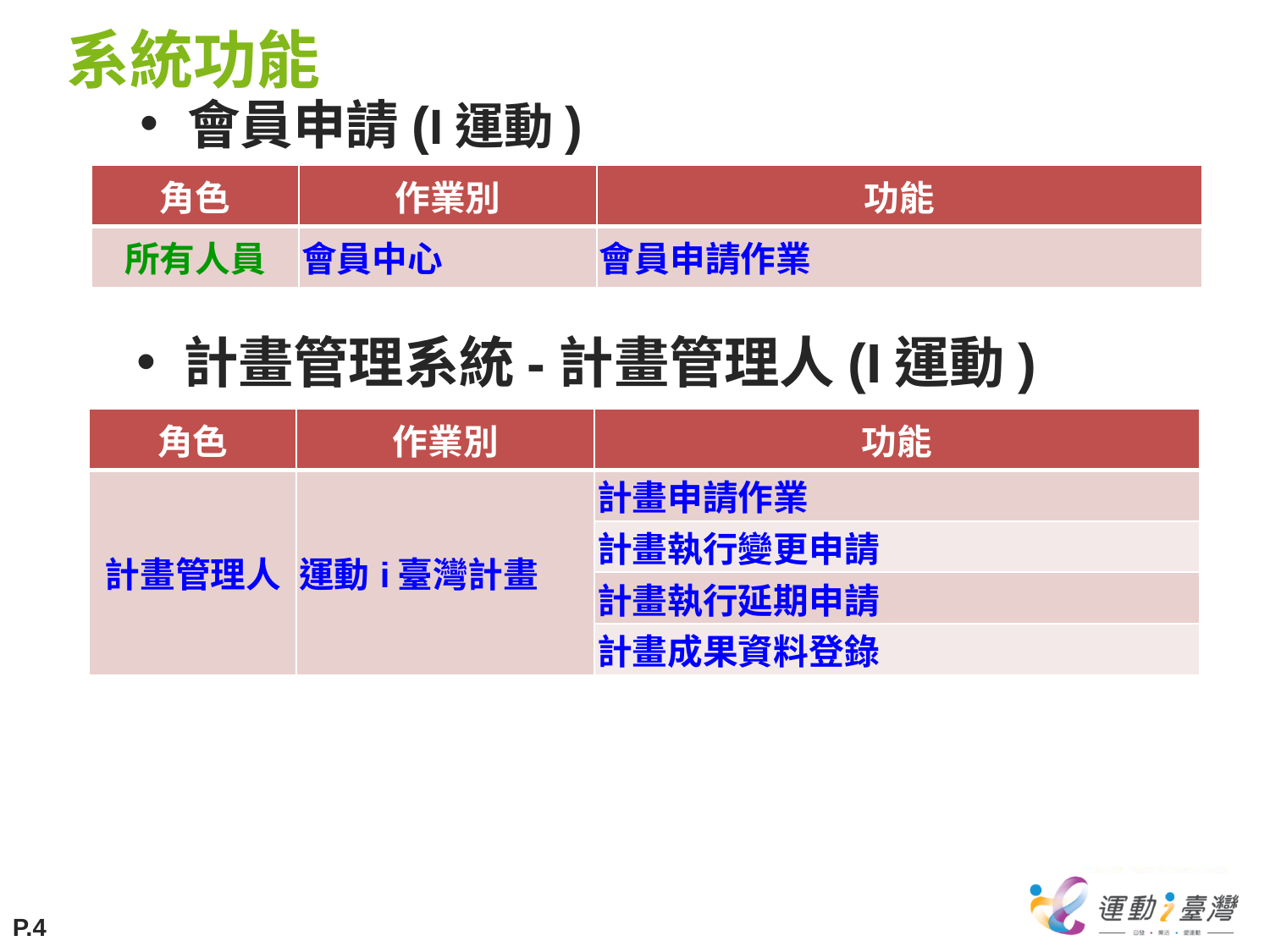

# 系統功能
會員申請(I運動)
| 角色 | 作業別 | 功能 |
| --- | --- | --- |
| 所有人員 | 會員中心 | 會員申請作業 |
計畫管理系統-計畫管理人(I運動)

| 角色 | 作業別 | 功能 |
| --- | --- | --- |
| 計畫管理人 | 運動i臺灣計畫 | 計畫申請作業 |
|  |  | 計畫執行變更申請 |
|  |  | 計畫執行延期申請 |
|  |  | 計畫成果資料登錄 |